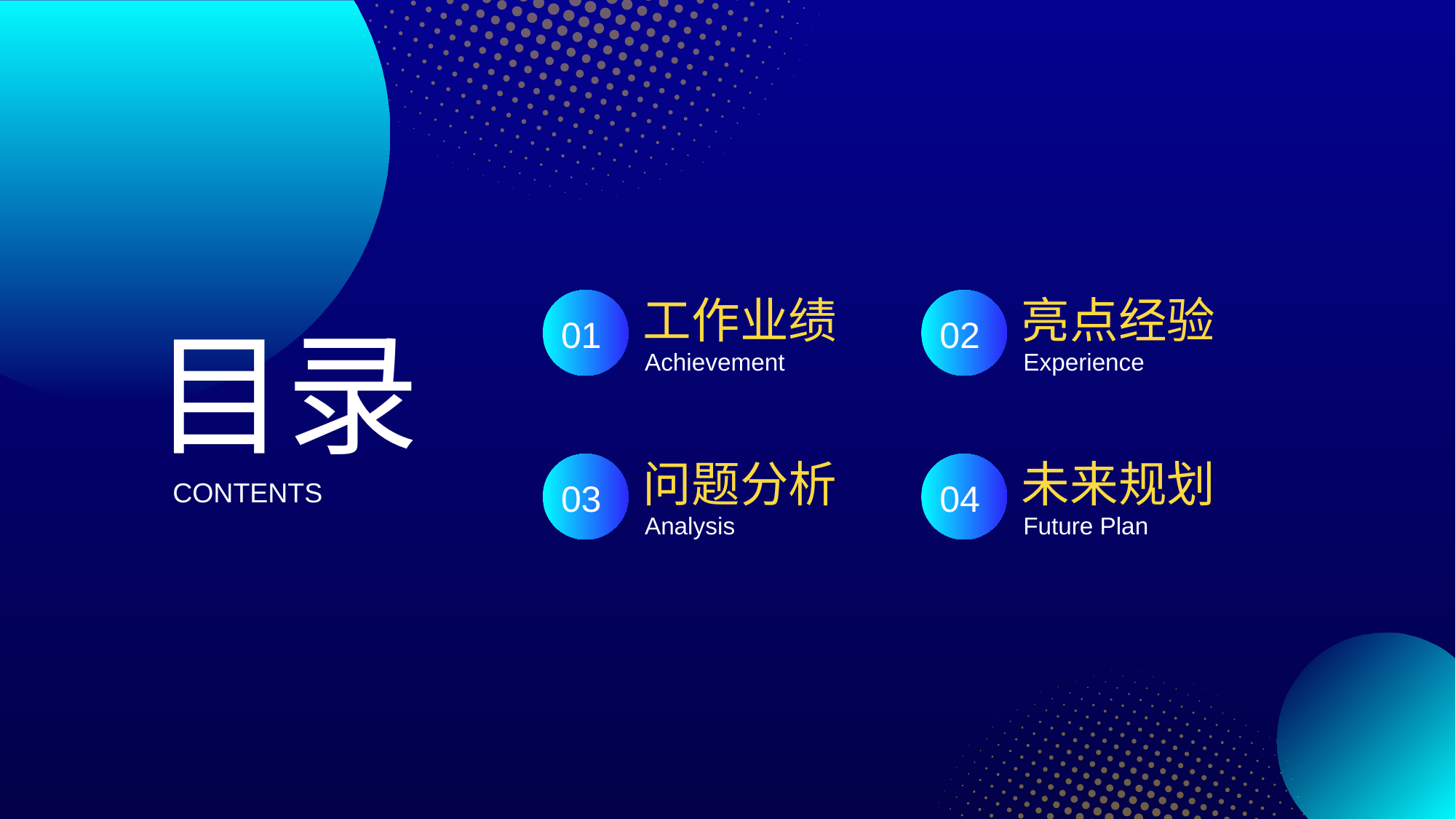

工作业绩
亮点经验

01

02
目录
Achievement
Experience
问题分析
未来规划

03

04
CONTENTS
Analysis
Future Plan